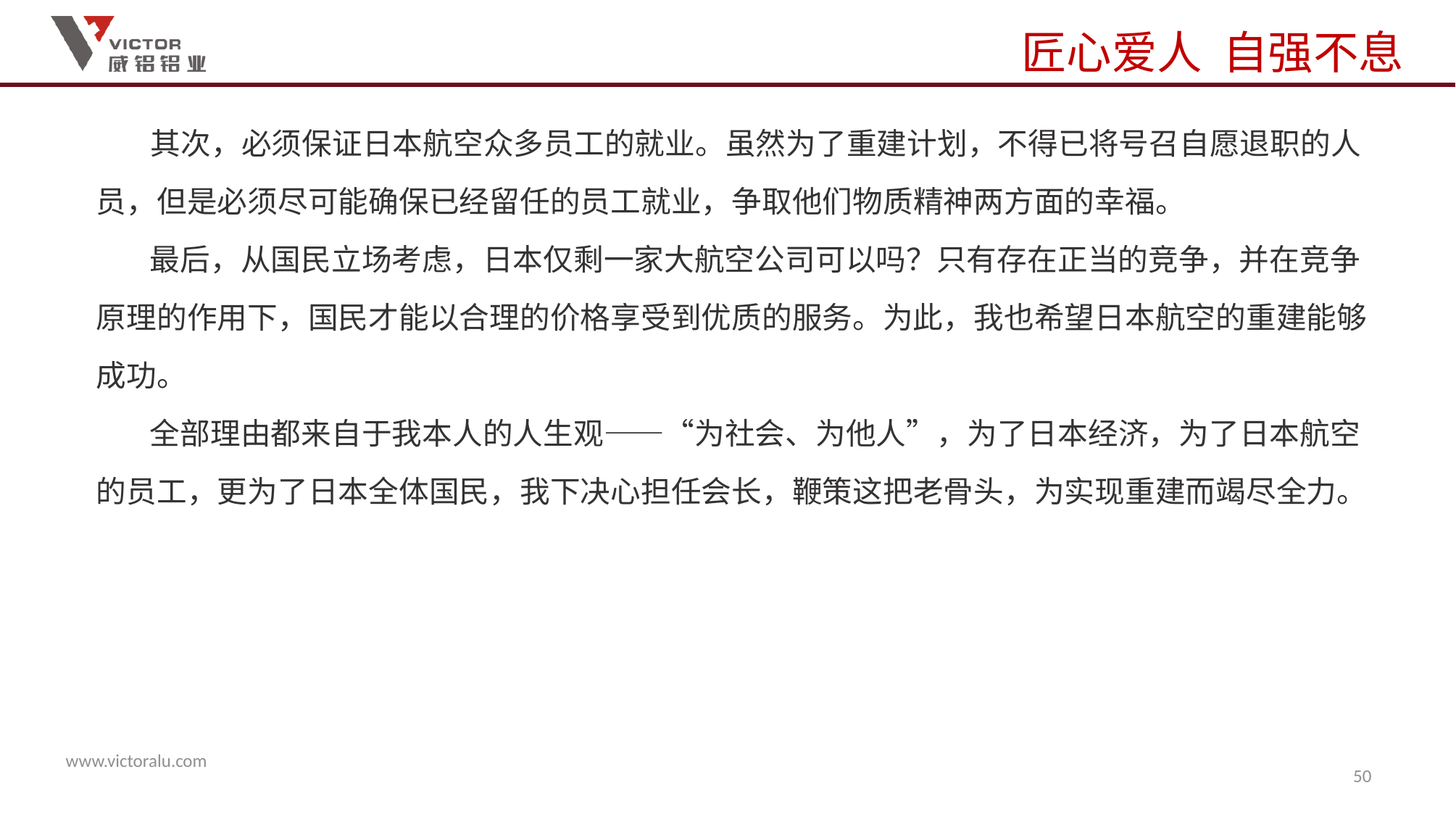

其次，必须保证日本航空众多员工的就业。虽然为了重建计划，不得已将号召自愿退职的人员，但是必须尽可能确保已经留任的员工就业，争取他们物质精神两方面的幸福。
        最后，从国民立场考虑，日本仅剩一家大航空公司可以吗？只有存在正当的竞争，并在竞争原理的作用下，国民才能以合理的价格享受到优质的服务。为此，我也希望日本航空的重建能够成功。
        全部理由都来自于我本人的人生观——“为社会、为他人”，为了日本经济，为了日本航空的员工，更为了日本全体国民，我下决心担任会长，鞭策这把老骨头，为实现重建而竭尽全力。
50